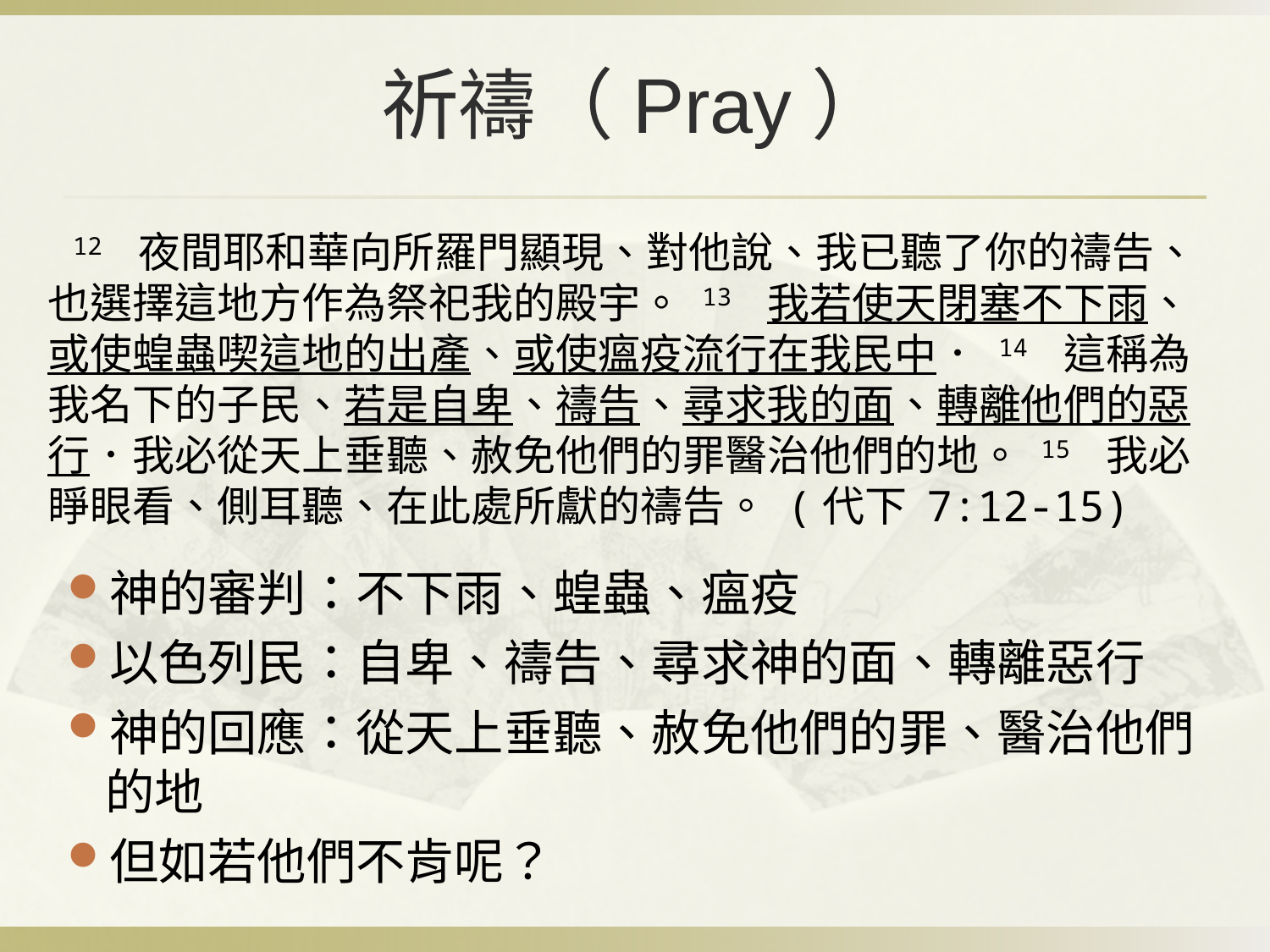

祈禱（Pray）
 12 夜間耶和華向所羅門顯現、對他說、我已聽了你的禱告、也選擇這地方作為祭祀我的殿宇。 13 我若使天閉塞不下雨、或使蝗蟲喫這地的出產、或使瘟疫流行在我民中． 14 這稱為我名下的子民、若是自卑、禱告、尋求我的面、轉離他們的惡行．我必從天上垂聽、赦免他們的罪醫治他們的地。 15 我必睜眼看、側耳聽、在此處所獻的禱告。 (代下 7:12-15)
神的審判：不下雨、蝗蟲、瘟疫
以色列民：自卑、禱告、尋求神的面、轉離惡行
神的回應：從天上垂聽、赦免他們的罪、醫治他們的地
但如若他們不肯呢？